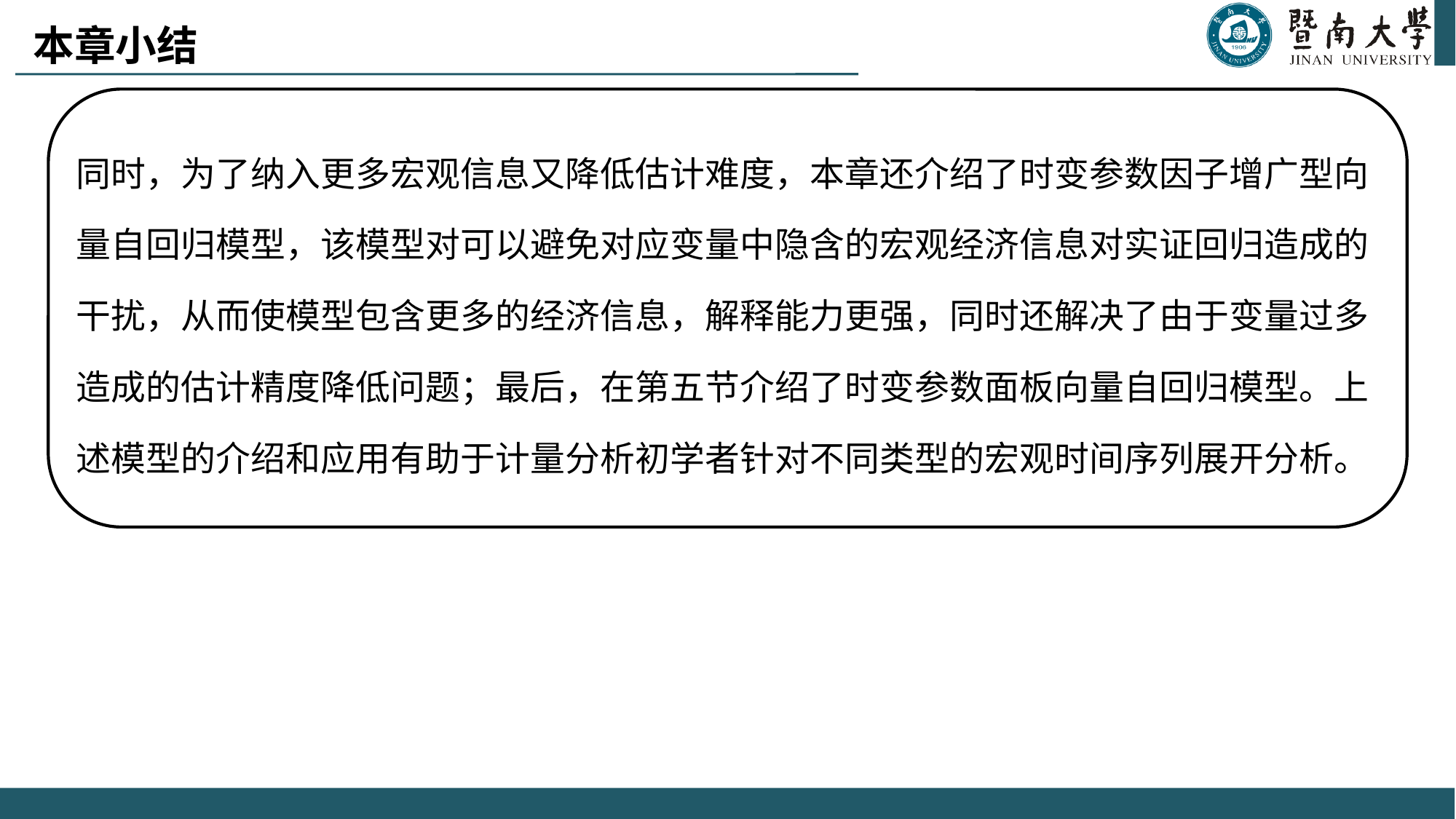

本章小结

同时，为了纳入更多宏观信息又降低估计难度，本章还介绍了时变参数因子增广型向量自回归模型，该模型对可以避免对应变量中隐含的宏观经济信息对实证回归造成的干扰，从而使模型包含更多的经济信息，解释能力更强，同时还解决了由于变量过多造成的估计精度降低问题；最后，在第五节介绍了时变参数面板向量自回归模型。上述模型的介绍和应用有助于计量分析初学者针对不同类型的宏观时间序列展开分析。